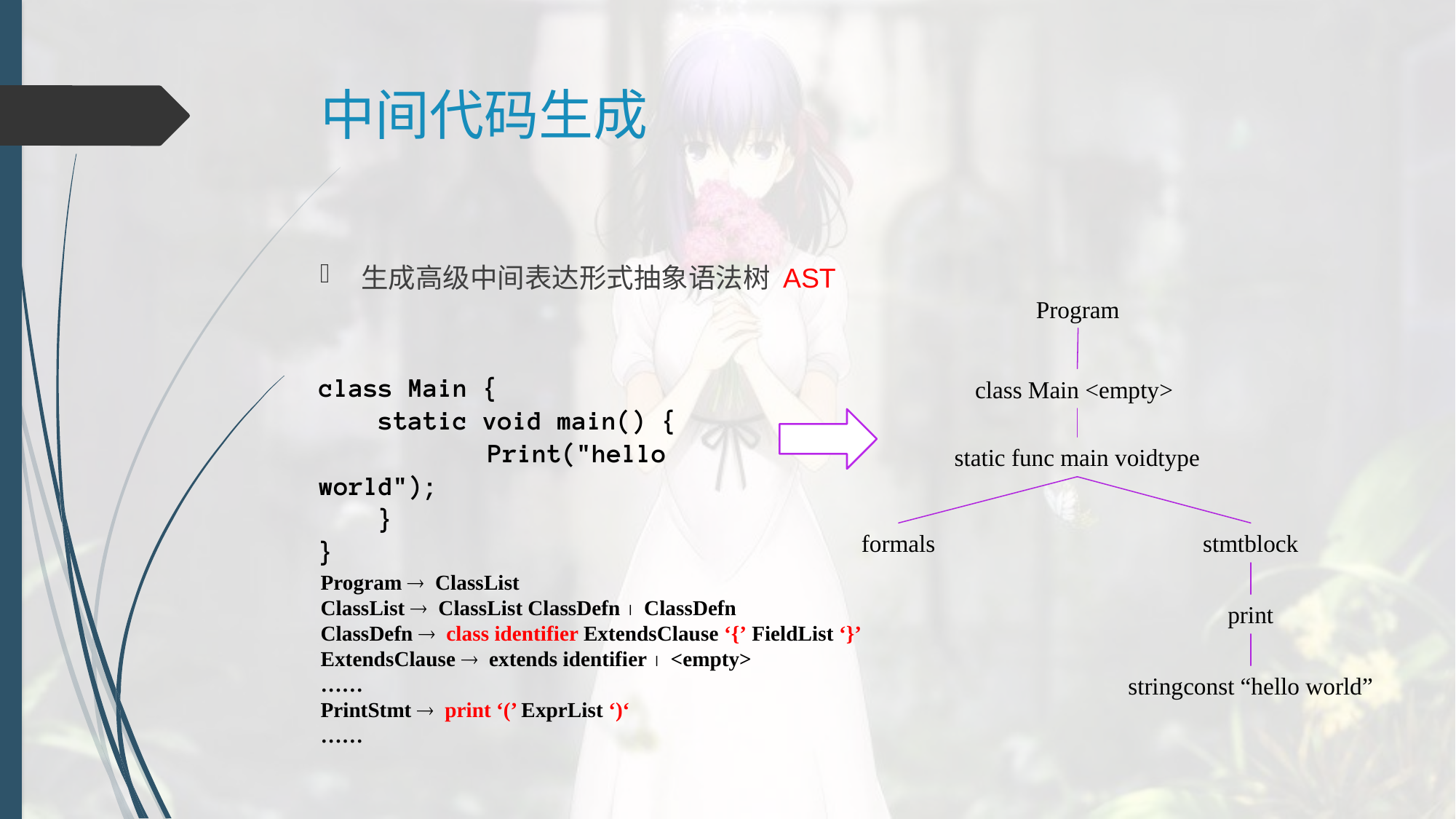

# 中间代码生成
生成高级中间表达形式抽象语法树 AST
Program
class Main {
    static void main() {
	    Print("hello world");
    }
}
class Main <empty>

static func main voidtype
formals
stmtblock
Program → ClassList
ClassList → ClassList ClassDefn  ClassDefn
ClassDefn → class identifier ExtendsClause ‘{’ FieldList ‘}’
ExtendsClause → extends identifier  <empty>
……
PrintStmt → print ‘(’ ExprList ‘)‘
……
print
stringconst “hello world”